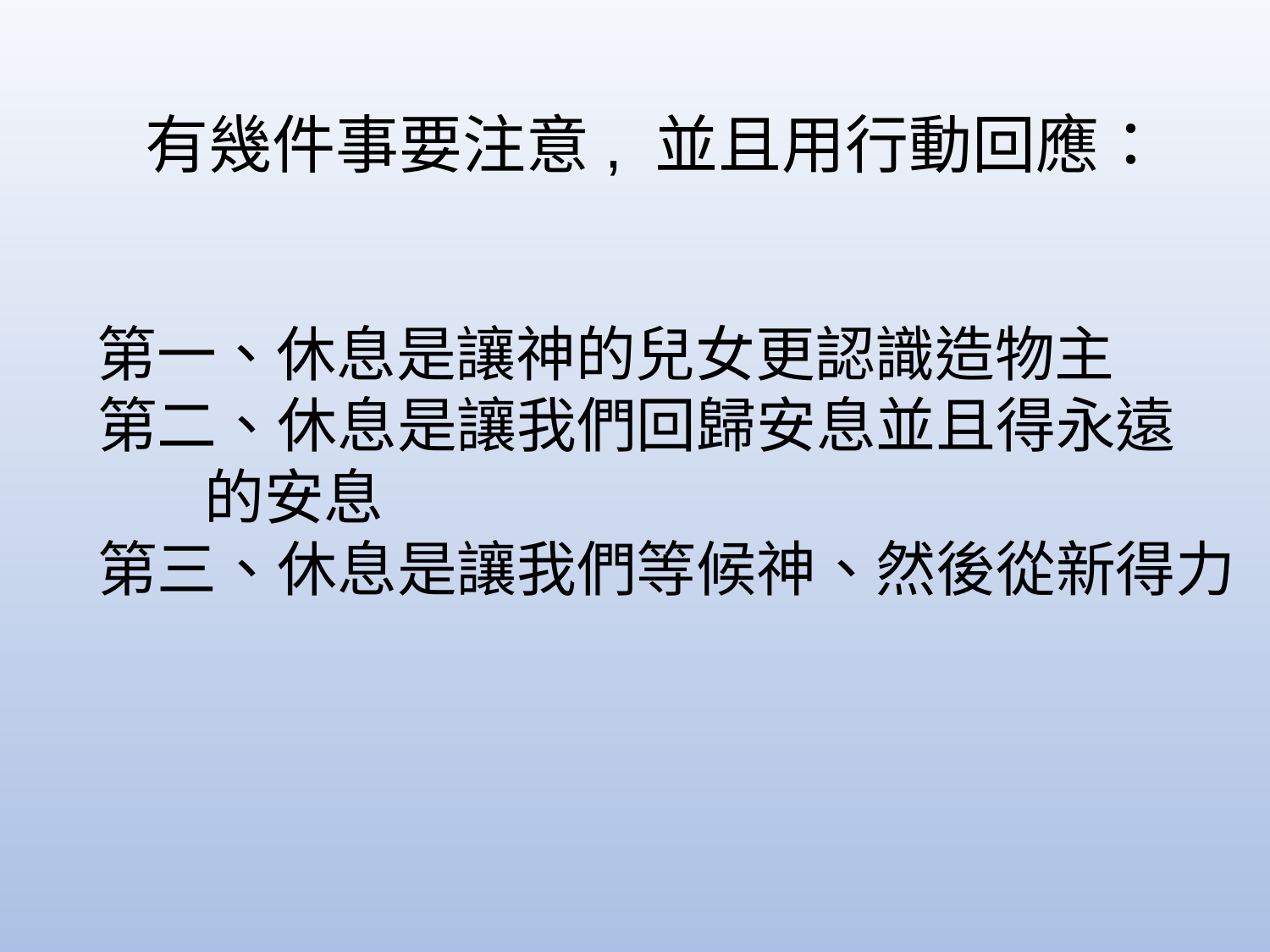

有幾件事要注意, 並且用行動回應：

    第一、休息是讓神的兒女更認識造物主
    第二、休息是讓我們回歸安息並且得永遠
            的安息
    第三、休息是讓我們等候神、然後從新得力